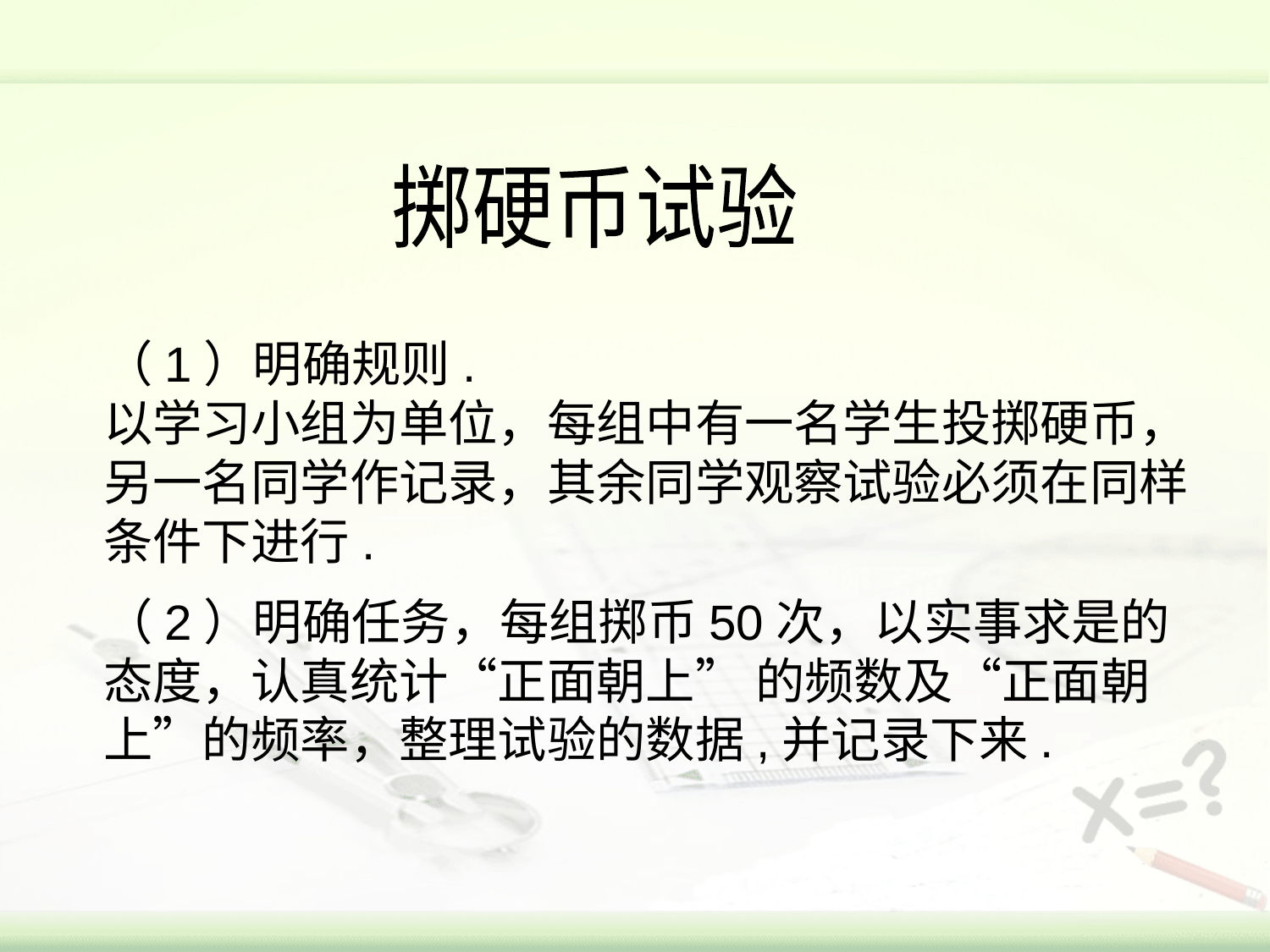

掷硬币试验
（1）明确规则.
以学习小组为单位，每组中有一名学生投掷硬币，另一名同学作记录，其余同学观察试验必须在同样条件下进行.
（2）明确任务，每组掷币50次，以实事求是的态度，认真统计“正面朝上” 的频数及“正面朝上”的频率，整理试验的数据,并记录下来.